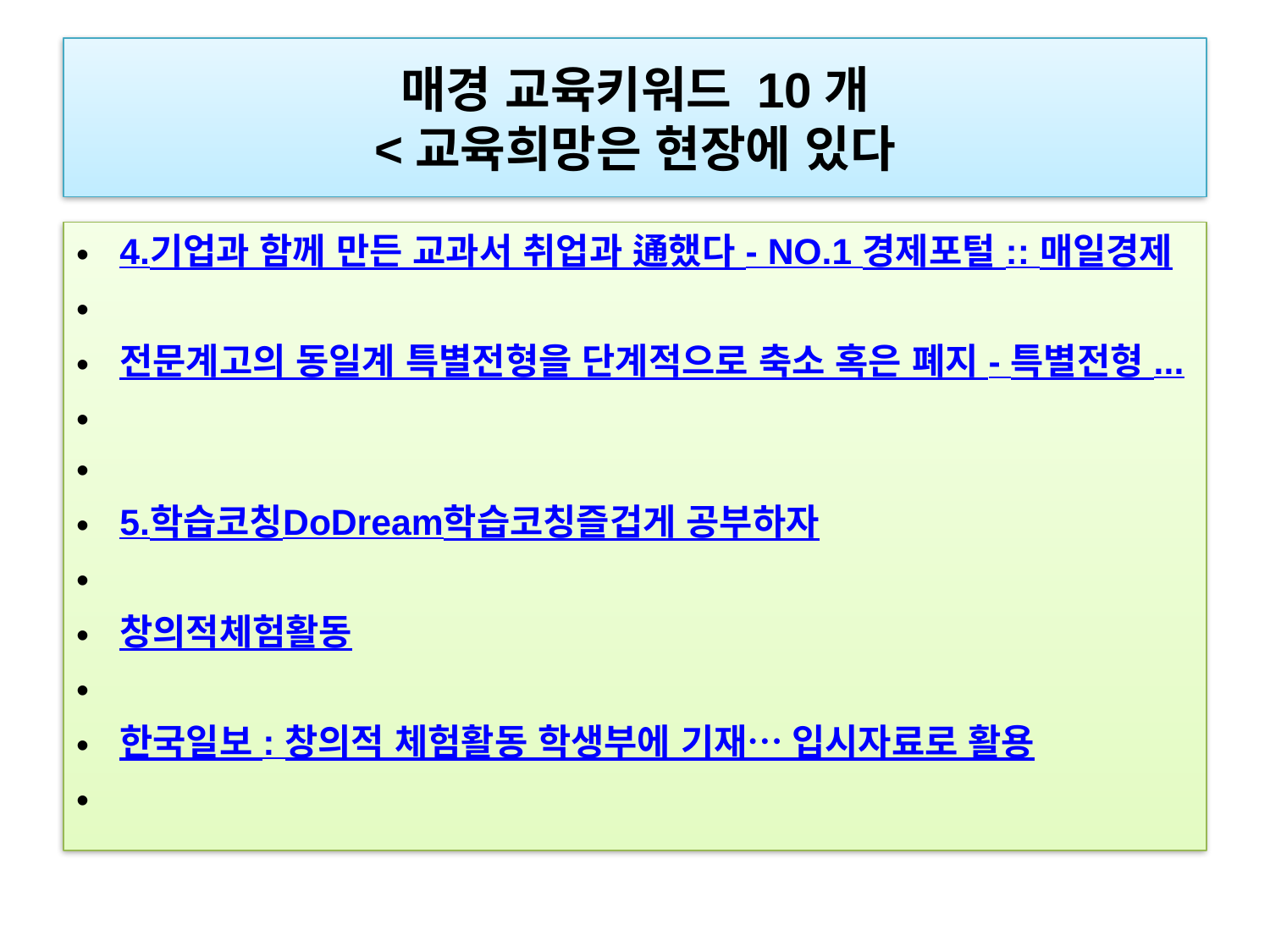

# 매경 교육키워드 10개 <교육희망은 현장에 있다
4.기업과 함께 만든 교과서 취업과 通했다 - NO.1 경제포털 :: 매일경제

전문계고의 동일계 특별전형을 단계적으로 축소 혹은 폐지 - 특별전형 ...

5.학습코칭DoDream학습코칭즐겁게 공부하자

창의적체험활동

한국일보 : 창의적 체험활동 학생부에 기재… 입시자료로 활용